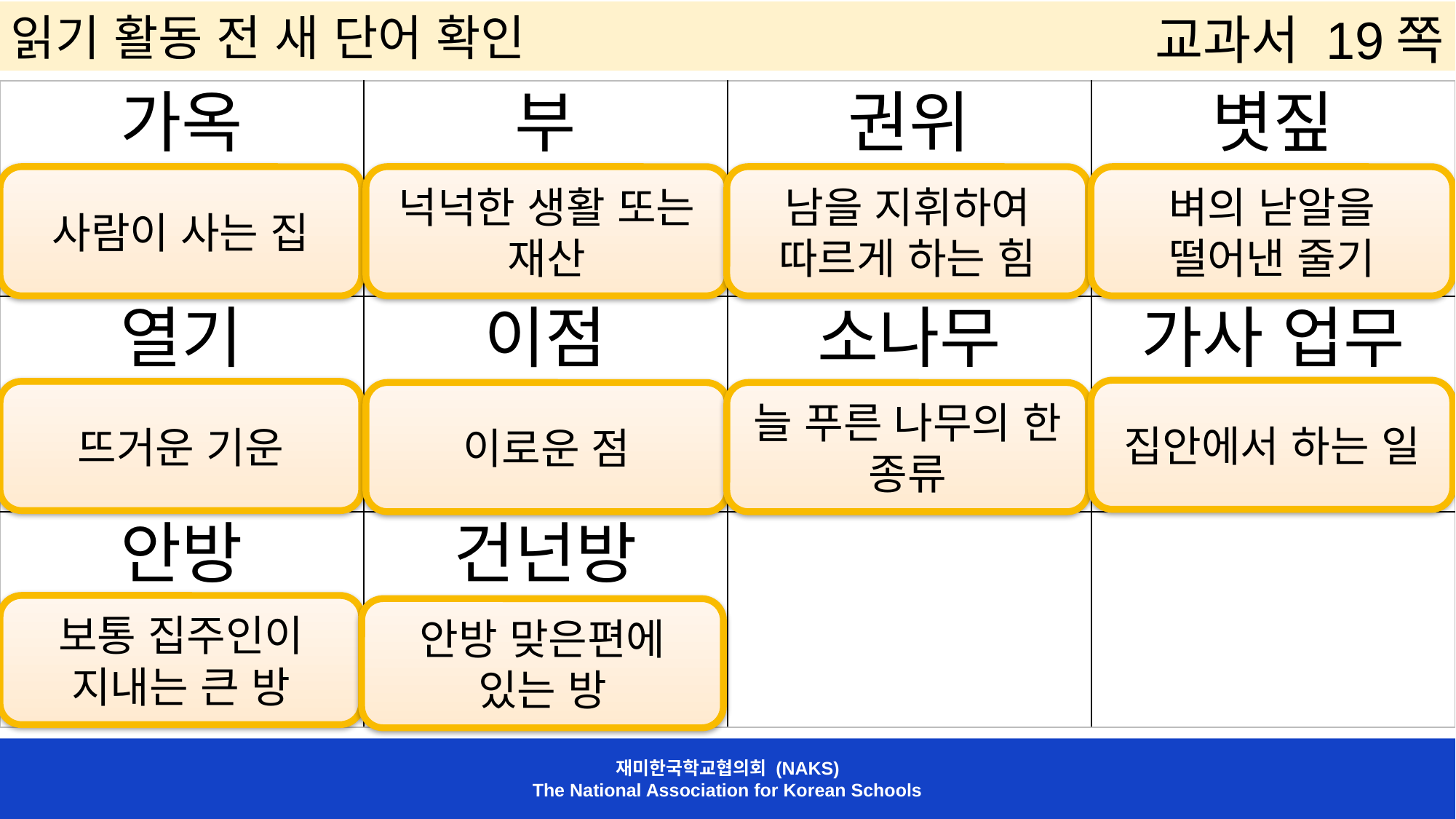

읽기 활동 전 새 단어 확인
교과서 19쪽
| 가옥 | 부 | 권위 | 볏짚 |
| --- | --- | --- | --- |
| 열기 | 이점 | 소나무 | 가사 업무 |
| 안방 | 건넌방 |  |  |
남을 지휘하여 따르게 하는 힘
벼의 낟알을 떨어낸 줄기
사람이 사는 집
넉넉한 생활 또는 재산
집안에서 하는 일
뜨거운 기운
늘 푸른 나무의 한 종류
이로운 점
보통 집주인이 지내는 큰 방
안방 맞은편에 있는 방
재미한국학교협의회 (NAKS)
The National Association for Korean Schools